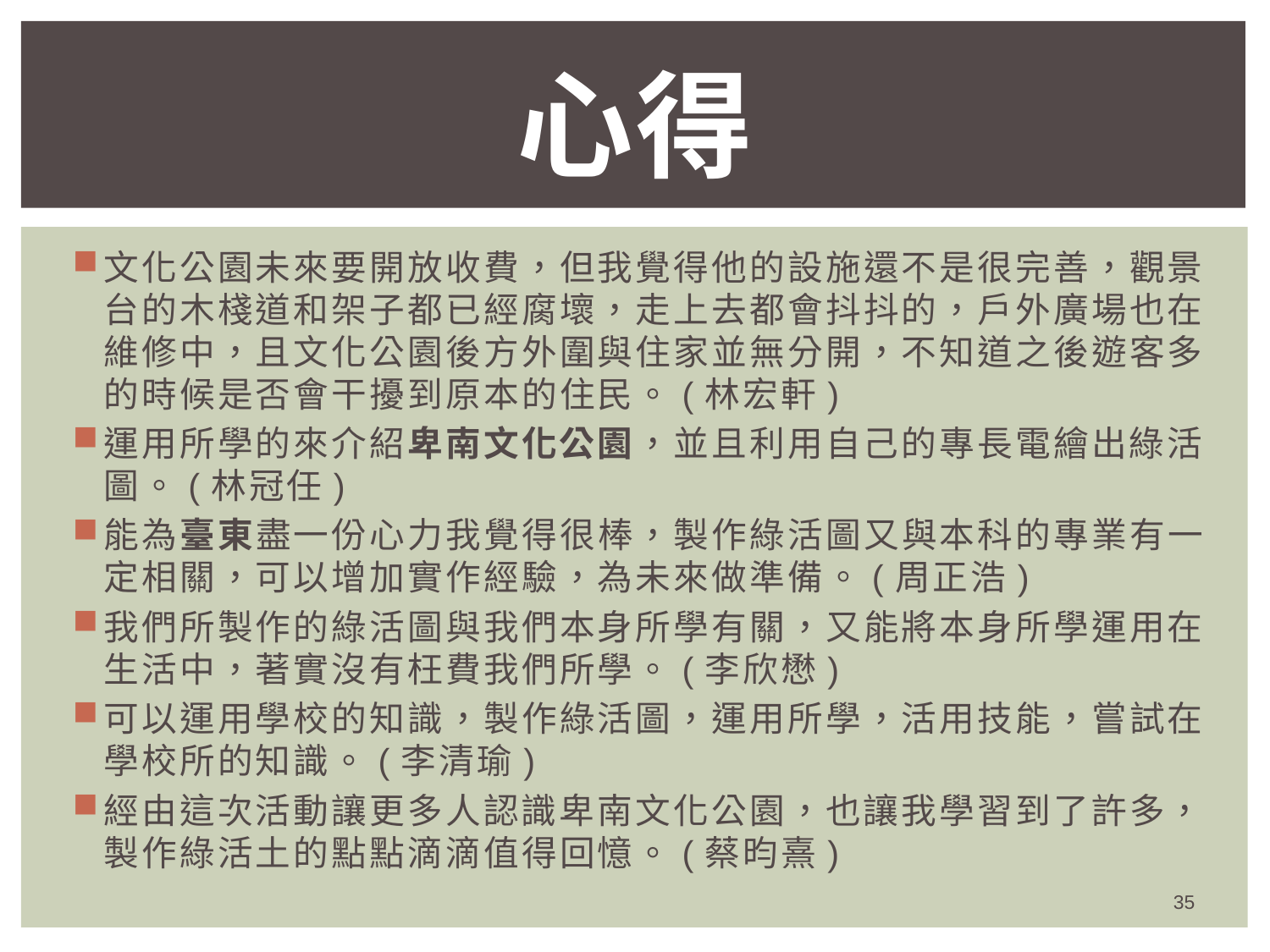

# 心得
文化公園未來要開放收費，但我覺得他的設施還不是很完善，觀景台的木棧道和架子都已經腐壞，走上去都會抖抖的，戶外廣場也在維修中，且文化公園後方外圍與住家並無分開，不知道之後遊客多的時候是否會干擾到原本的住民。(林宏軒)
運用所學的來介紹卑南文化公園，並且利用自己的專長電繪出綠活圖。(林冠任)
能為臺東盡一份心力我覺得很棒，製作綠活圖又與本科的專業有一定相關，可以增加實作經驗，為未來做準備。(周正浩)
我們所製作的綠活圖與我們本身所學有關，又能將本身所學運用在生活中，著實沒有枉費我們所學。(李欣懋)
可以運用學校的知識，製作綠活圖，運用所學，活用技能，嘗試在學校所的知識。(李清瑜)
經由這次活動讓更多人認識卑南文化公園，也讓我學習到了許多，製作綠活土的點點滴滴值得回憶。(蔡昀熹)
35